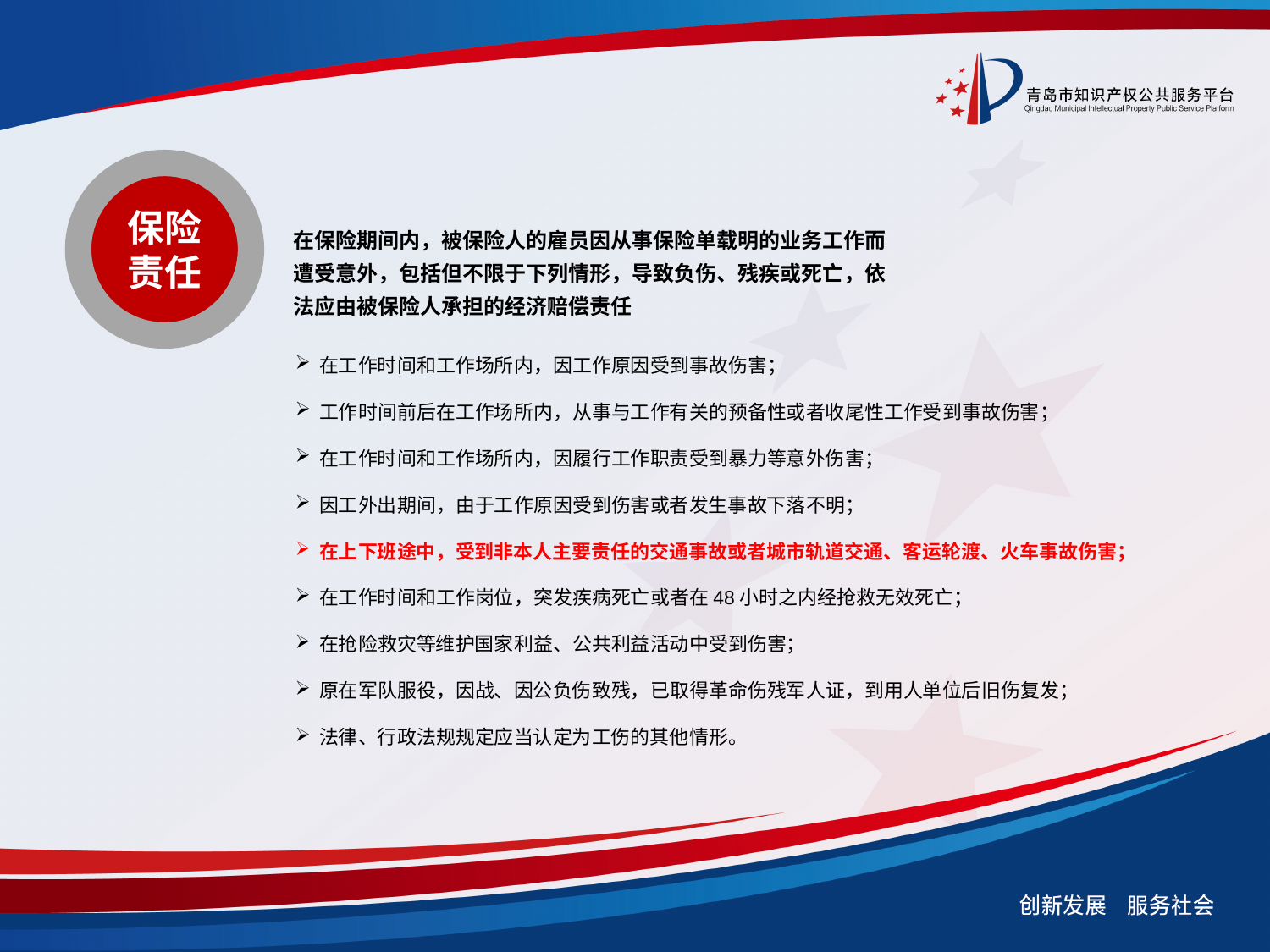

保险责任
在保险期间内，被保险人的雇员因从事保险单载明的业务工作而遭受意外，包括但不限于下列情形，导致负伤、残疾或死亡，依法应由被保险人承担的经济赔偿责任
在工作时间和工作场所内，因工作原因受到事故伤害；
工作时间前后在工作场所内，从事与工作有关的预备性或者收尾性工作受到事故伤害；
在工作时间和工作场所内，因履行工作职责受到暴力等意外伤害；
因工外出期间，由于工作原因受到伤害或者发生事故下落不明；
在上下班途中，受到非本人主要责任的交通事故或者城市轨道交通、客运轮渡、火车事故伤害；
在工作时间和工作岗位，突发疾病死亡或者在48小时之内经抢救无效死亡；
在抢险救灾等维护国家利益、公共利益活动中受到伤害；
原在军队服役，因战、因公负伤致残，已取得革命伤残军人证，到用人单位后旧伤复发；
法律、行政法规规定应当认定为工伤的其他情形。